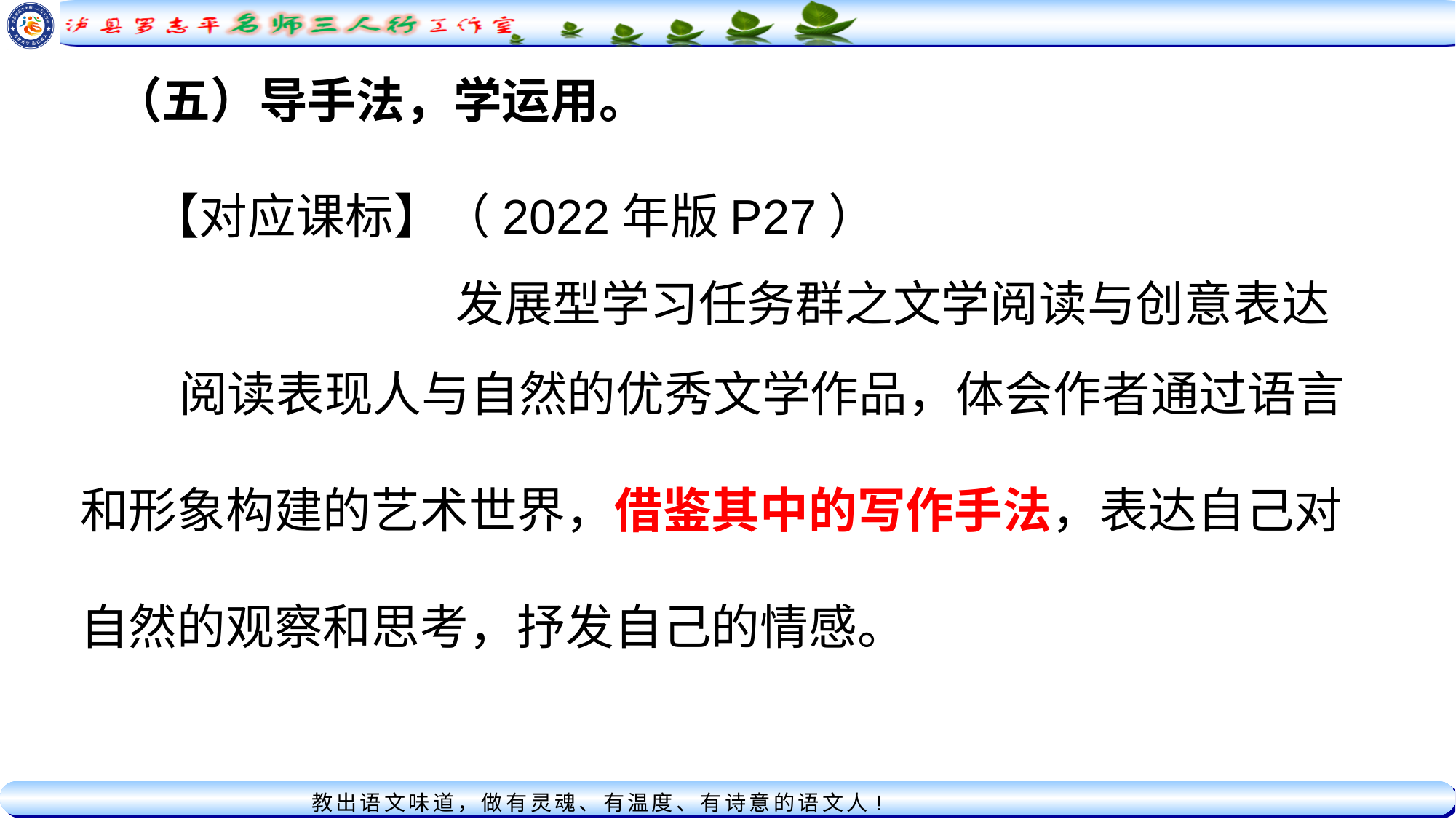

（五）导手法，学运用。
【对应课标】（2022年版P27）
发展型学习任务群之文学阅读与创意表达
        阅读表现人与自然的优秀文学作品，体会作者通过语言

和形象构建的艺术世界，借鉴其中的写作手法，表达自己对

自然的观察和思考，抒发自己的情感。